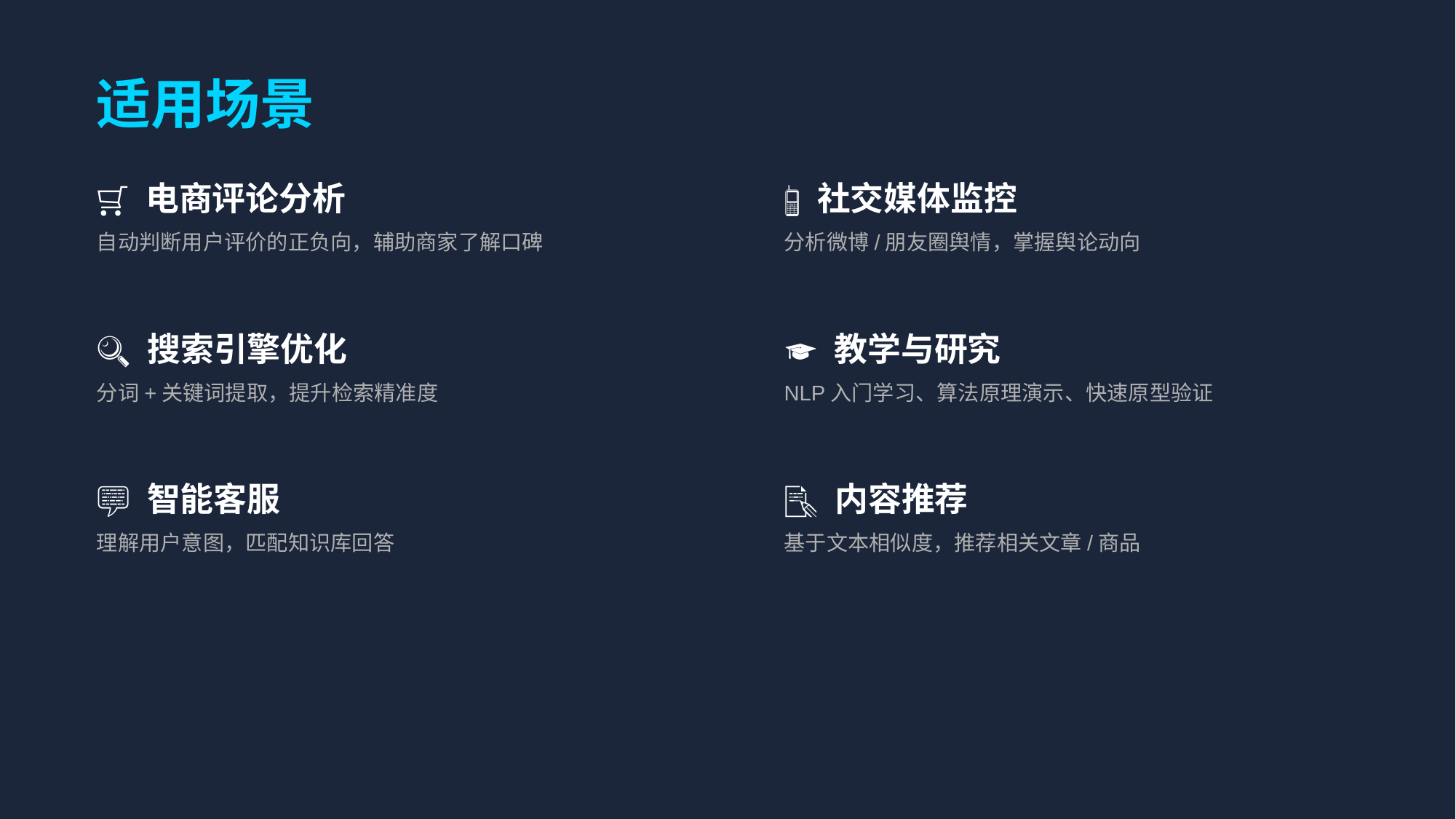

适用场景
🛒 电商评论分析
📱 社交媒体监控
自动判断用户评价的正负向，辅助商家了解口碑
分析微博/朋友圈舆情，掌握舆论动向
🔍 搜索引擎优化
🎓 教学与研究
分词+关键词提取，提升检索精准度
NLP入门学习、算法原理演示、快速原型验证
💬 智能客服
📝 内容推荐
理解用户意图，匹配知识库回答
基于文本相似度，推荐相关文章/商品